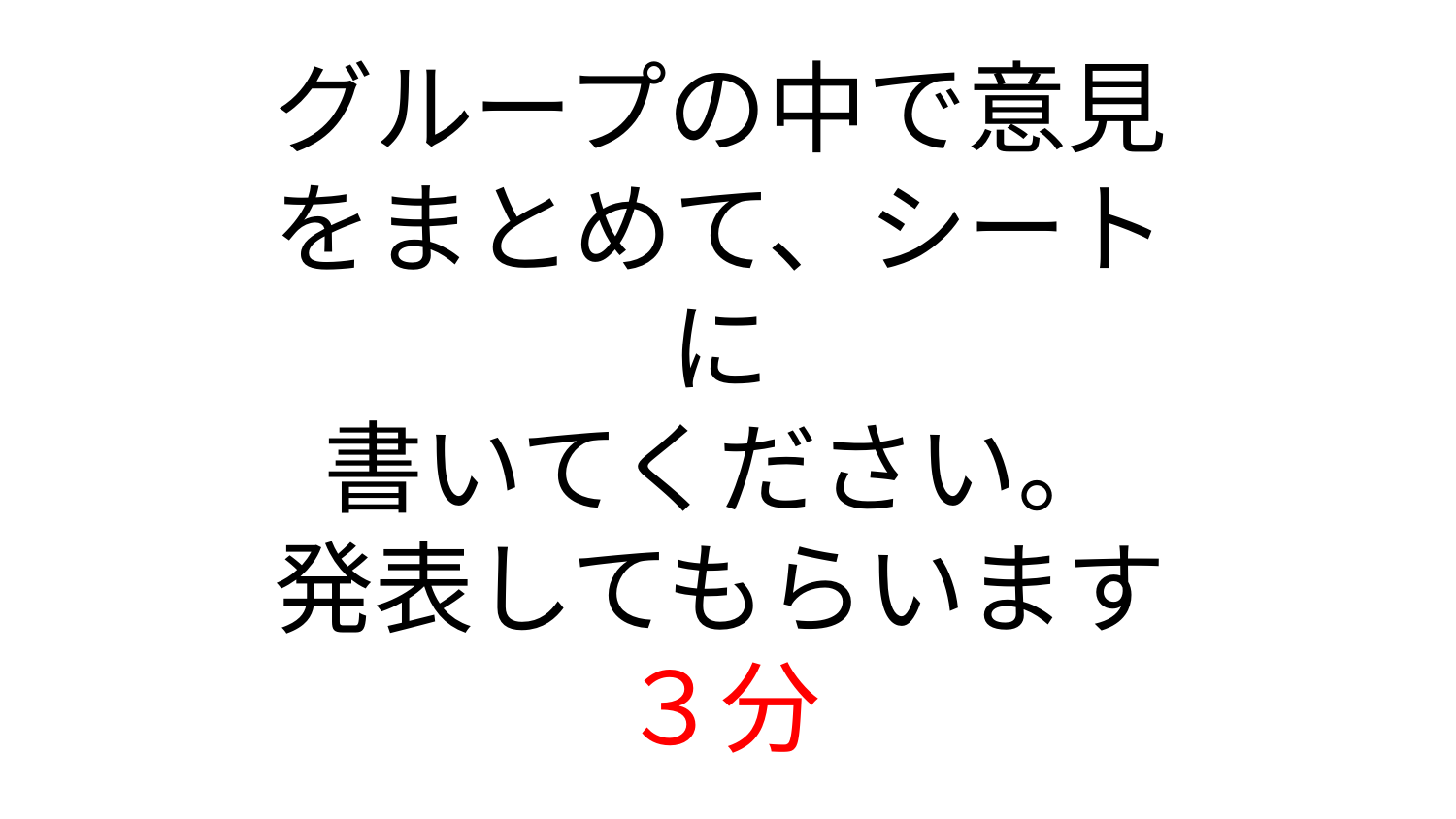

# グループの中で意見をまとめて、シートに 書いてください。 発表してもらいます ３分